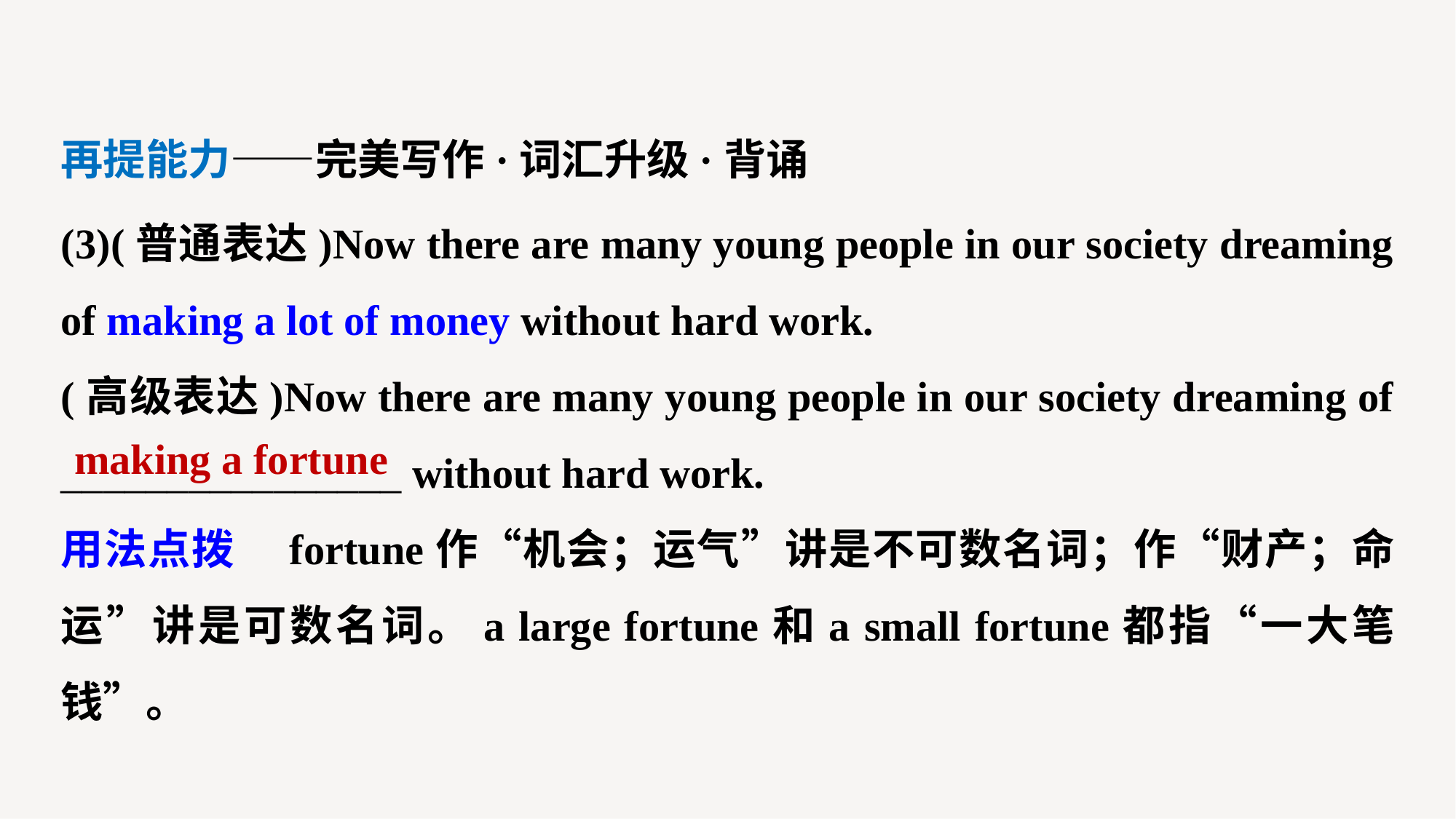

再提能力——完美写作·词汇升级·背诵
(3)(普通表达)Now there are many young people in our society dreaming of making a lot of money without hard work.
(高级表达)Now there are many young people in our society dreaming of ________________ without hard work.
用法点拨　fortune作“机会；运气”讲是不可数名词；作“财产；命运”讲是可数名词。a large fortune和a small fortune都指“一大笔钱”。
making a fortune